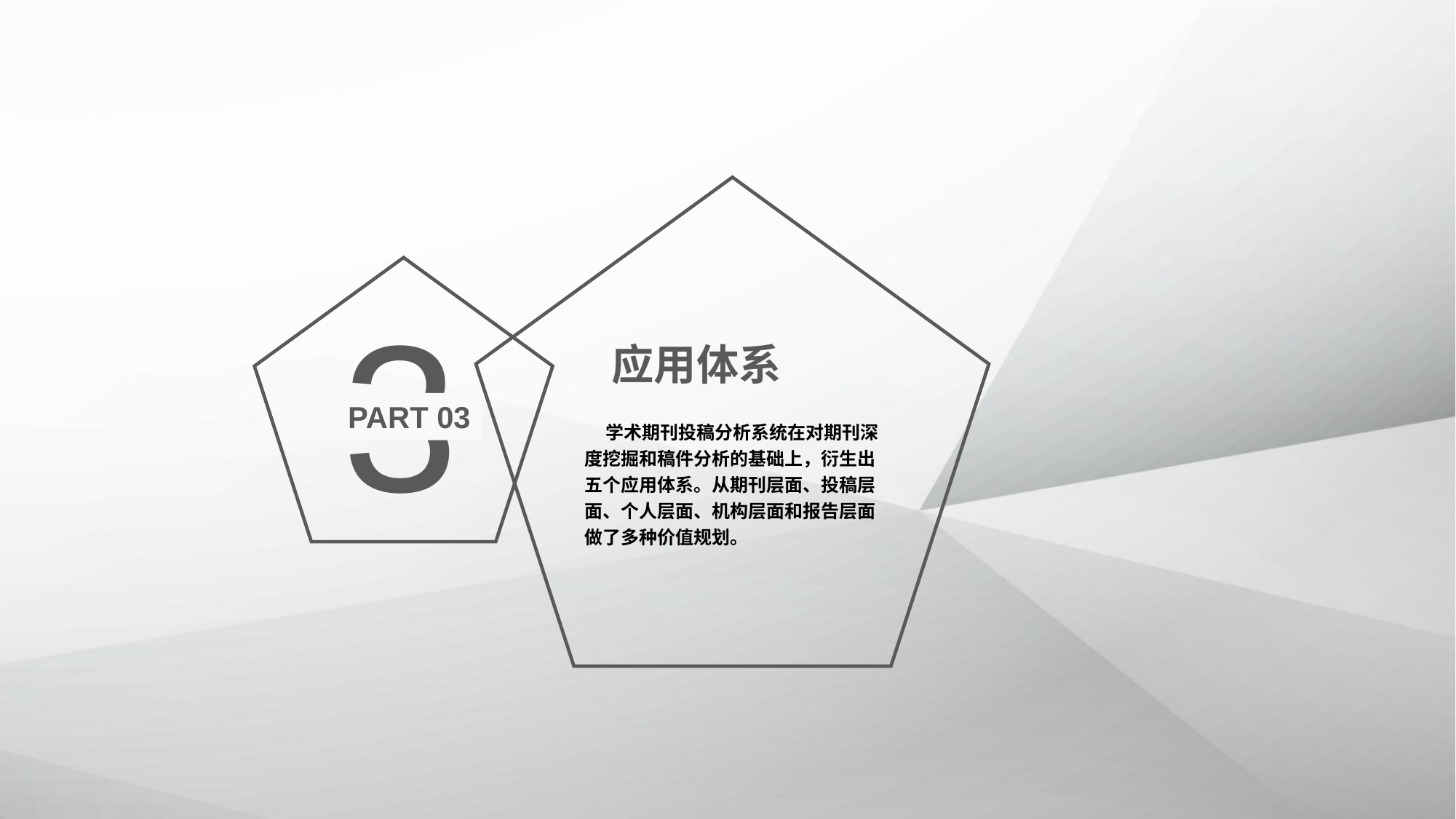

3
应用体系
PART 03
    学术期刊投稿分析系统在对期刊深度挖掘和稿件分析的基础上，衍生出五个应用体系。从期刊层面、投稿层面、个人层面、机构层面和报告层面做了多种价值规划。